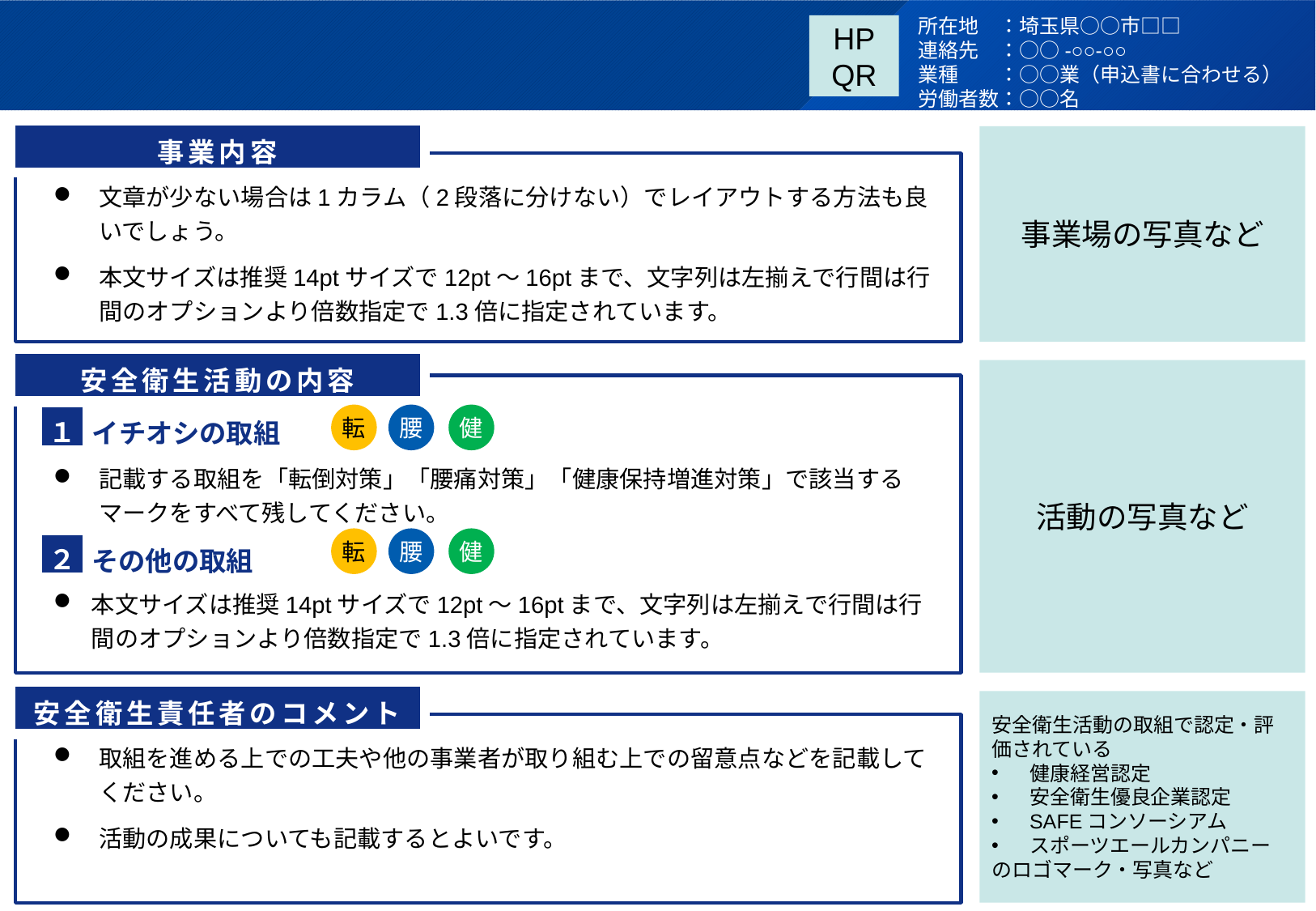

所在地　：埼玉県○○市□□
連絡先　：○○-○○-○○
業種　　：○○業（申込書に合わせる）
労働者数：○○名
#
HP
QR
事業内容
事業場の写真など
文章が少ない場合は1カラム（2段落に分けない）でレイアウトする方法も良いでしょう。
本文サイズは推奨14ptサイズで12pt〜16ptまで、文字列は左揃えで行間は行間のオプションより倍数指定で1.3倍に指定されています。

安全衛生活動の内容
活動の写真など

記載する取組を「転倒対策」「腰痛対策」「健康保持増進対策」で該当するマークをすべて残してください。

本文サイズは推奨14ptサイズで12pt〜16ptまで、文字列は左揃えで行間は行間のオプションより倍数指定で1.3倍に指定されています。

１
イチオシの取組

転

腰

健

転

腰

健
２
その他の取組
安全衛生責任者のコメント
安全衛生活動の取組で認定・評価されている
健康経営認定
安全衛生優良企業認定
SAFEコンソーシアム
スポーツエールカンパニー
のロゴマーク・写真など
取組を進める上での工夫や他の事業者が取り組む上での留意点などを記載してください。
活動の成果についても記載するとよいです。